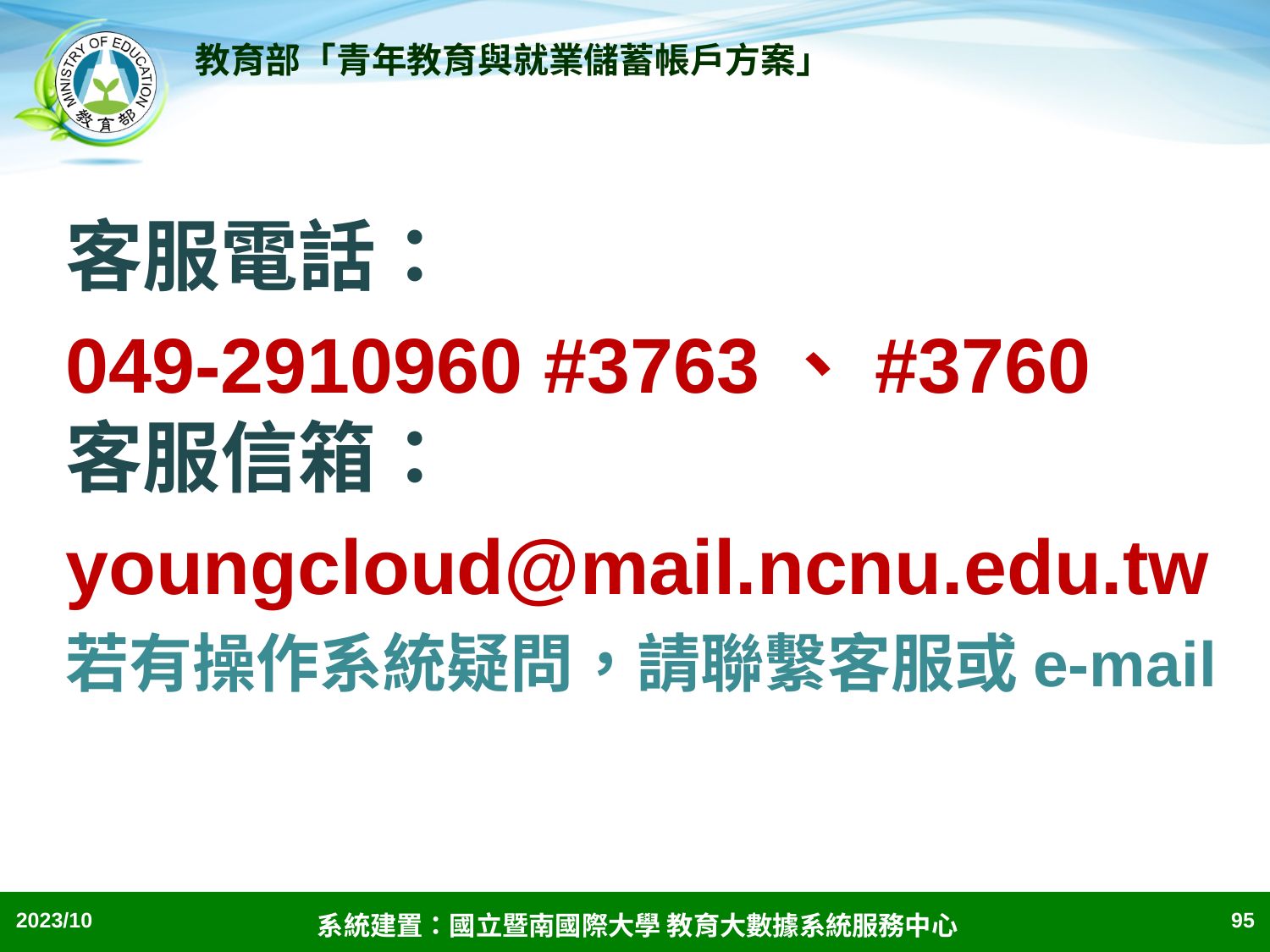

客服電話：
049-2910960 #3763、#3760
客服信箱：
youngcloud@mail.ncnu.edu.tw
若有操作系統疑問，請聯繫客服或e-mail
95
2023/10